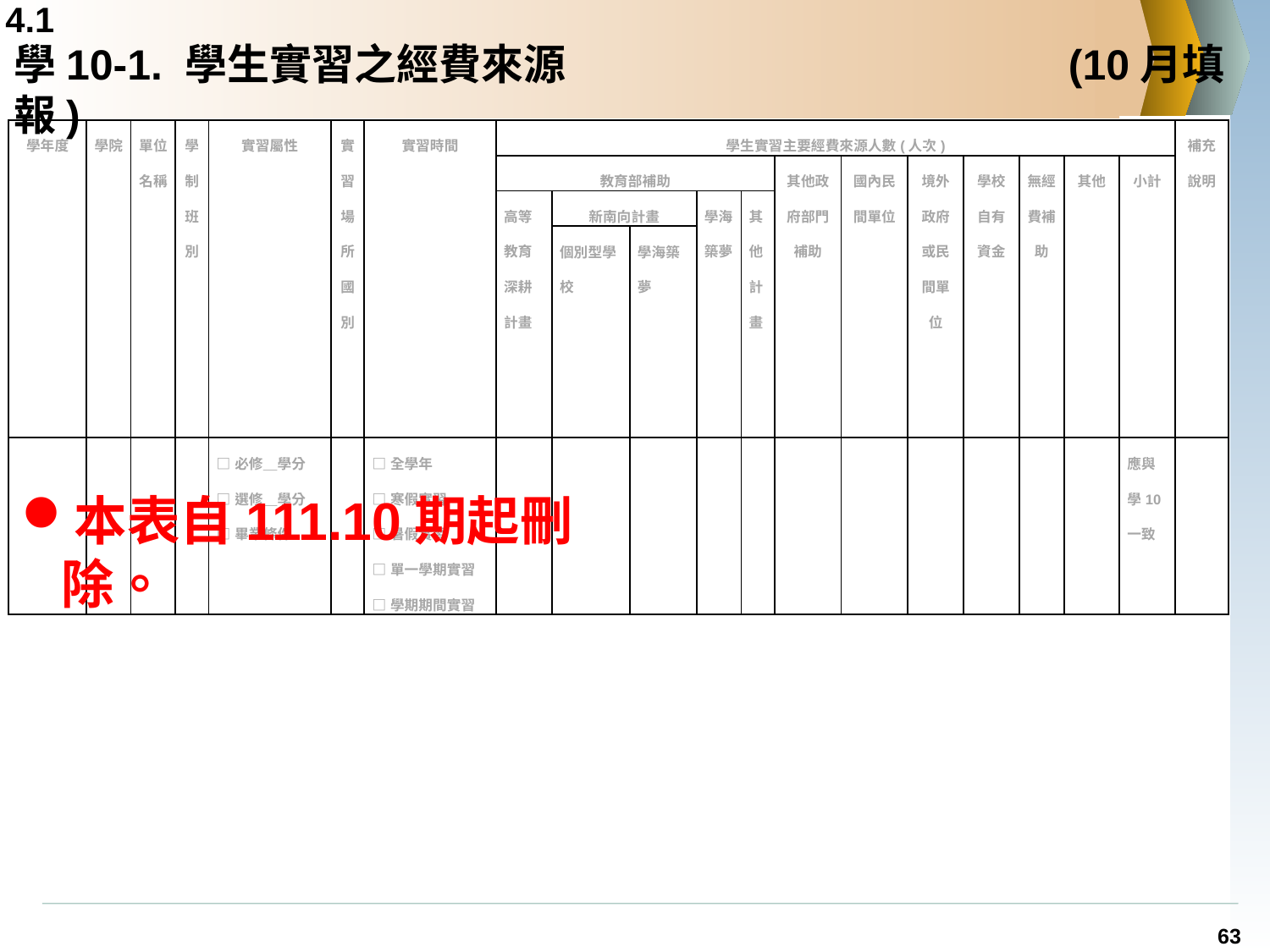

4.1
# 學10-1. 學生實習之經費來源				   (10月填報)
| 學年度 | 學院 | 單位名稱 | 學制班別 | 實習屬性 | 實習場所國別 | 實習時間 | 學生實習主要經費來源人數(人次) |  |  |  |  |  |  |  |  |  |  |  | 補充說明 |
| --- | --- | --- | --- | --- | --- | --- | --- | --- | --- | --- | --- | --- | --- | --- | --- | --- | --- | --- | --- |
|  |  |  |  |  |  |  | 教育部補助 |  |  |  |  | 其他政府部門補助 | 國內民間單位 | 境外政府或民間單位 | 學校自有資金 | 無經費補助 | 其他 | 小計 |  |
|  |  |  |  |  |  |  | 高等教育深耕計畫 | 新南向計畫 |  | 學海築夢 | 其他計畫 |  |  |  |  |  |  |  |  |
|  |  |  |  |  |  |  |  | 個別型學校 | 學海築夢 |  |  |  |  |  |  |  |  |  |  |
|  |  |  |  | □必修＿學分 □選修＿學分 □畢業條件 |  | □全學年 □寒假實習 □暑假實習 □單一學期實習 □學期期間實習 |  |  |  |  |  |  |  |  |  |  |  | 應與學10一致 |  |
本表自111.10期起刪除。